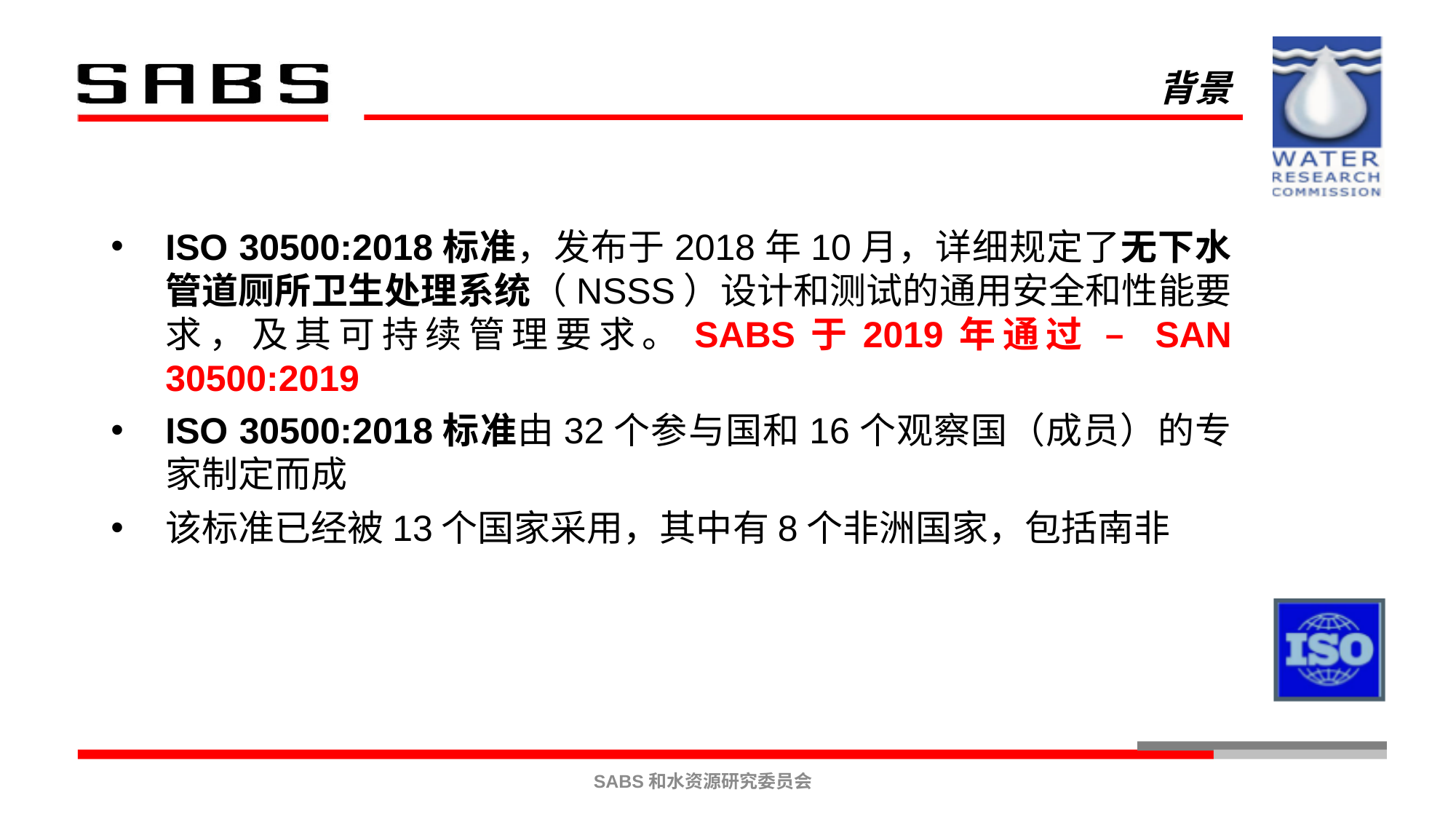

背景

ISO 30500:2018标准，发布于2018年10月，详细规定了无下水管道厕所卫生处理系统（NSSS）设计和测试的通用安全和性能要求，及其可持续管理要求。SABS于2019年通过 – SAN 30500:2019
ISO 30500:2018标准由32个参与国和16个观察国（成员）的专家制定而成
该标准已经被13个国家采用，其中有8个非洲国家，包括南非